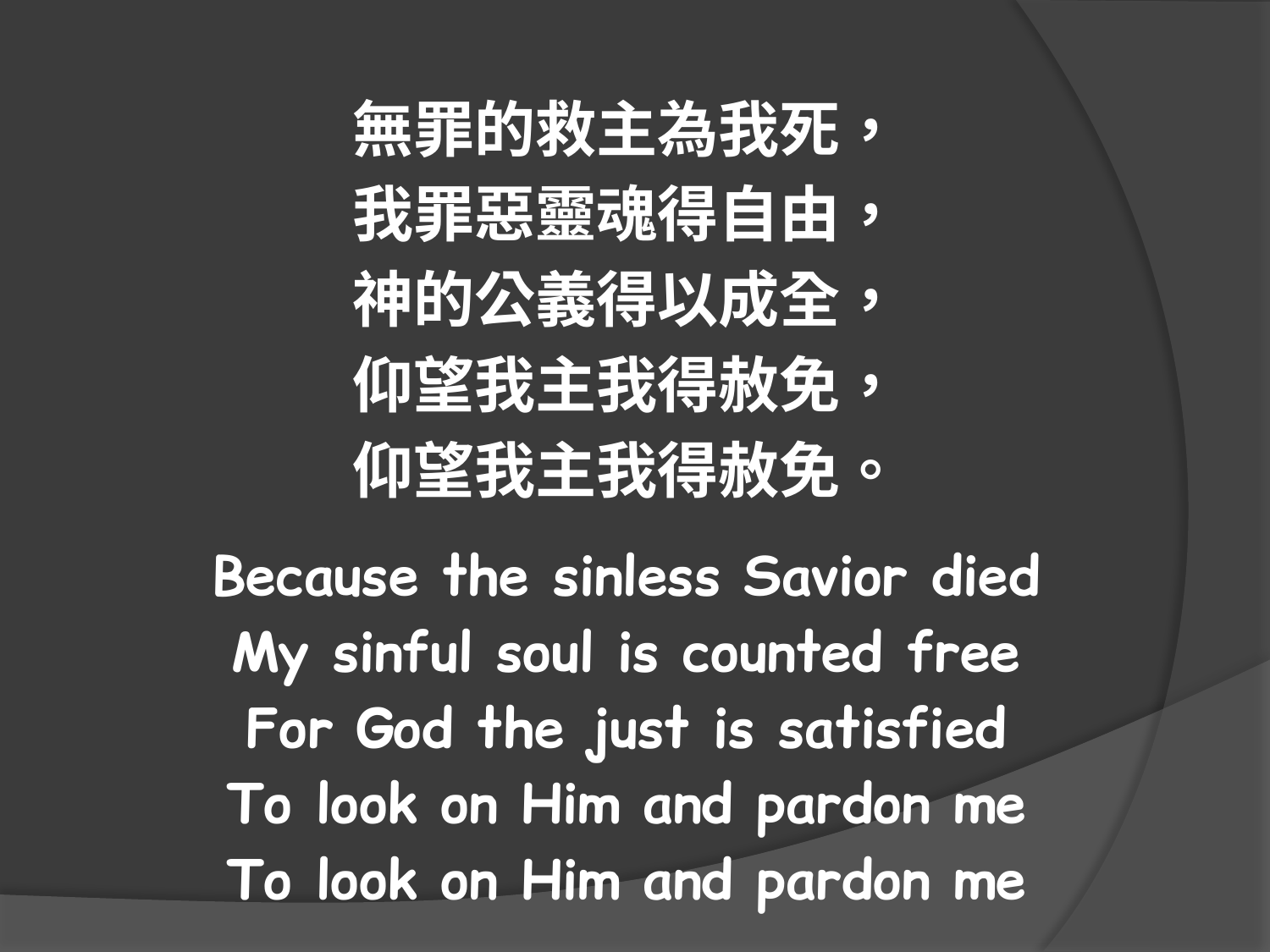

無罪的救主為我死，
我罪惡靈魂得自由，
神的公義得以成全，
仰望我主我得赦免，
仰望我主我得赦免。

Because the sinless Savior died
My sinful soul is counted free
For God the just is satisfied
To look on Him and pardon me
To look on Him and pardon me